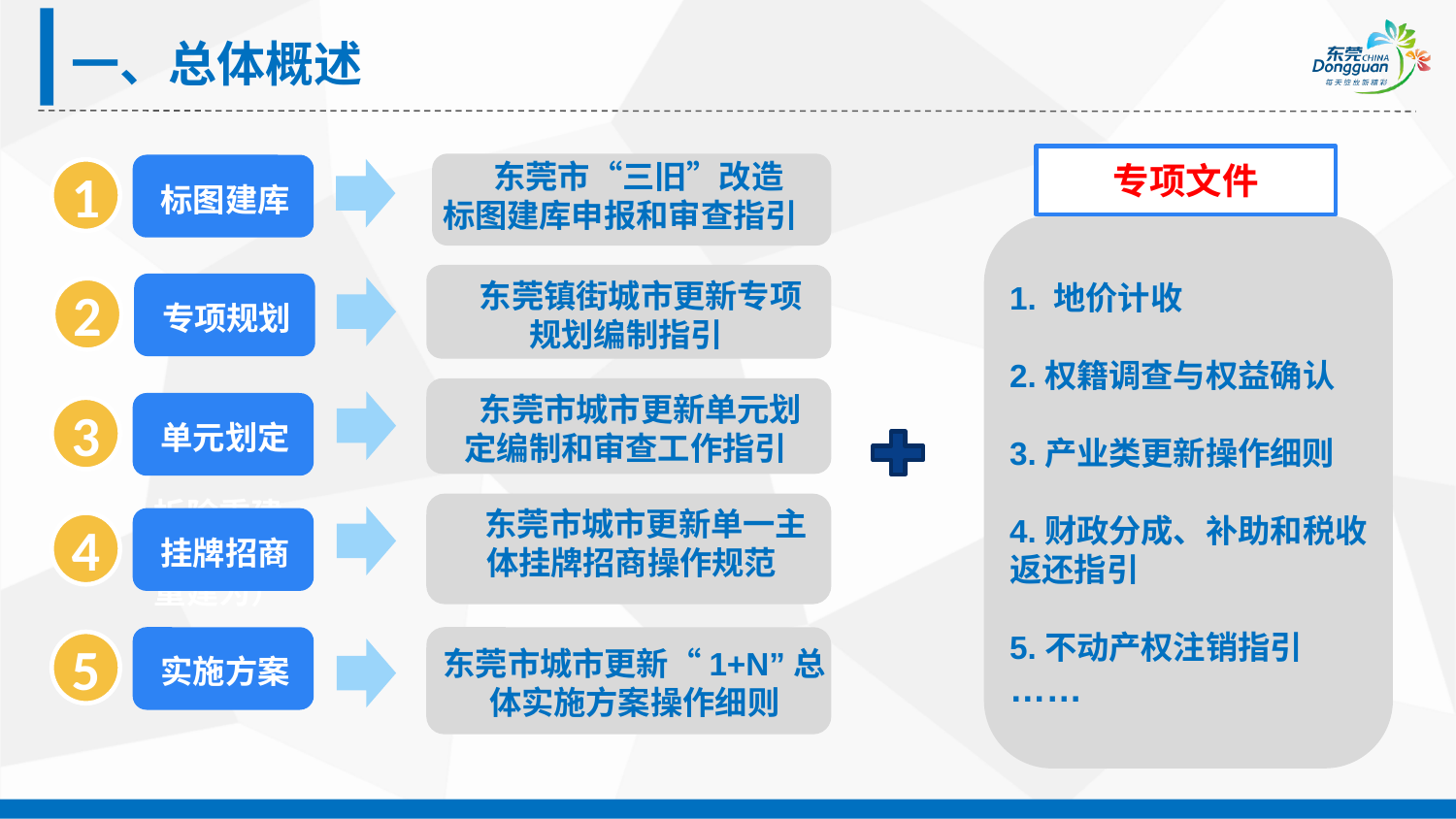

一、总体概述
    东莞市“三旧”改造标图建库申报和审查指引
专项文件

标图建库
）

1

1. 地价计收

2.权籍调查与权益确认

3.产业类更新操作细则

4.财政分成、补助和税收返还指引

5.不动产权注销指引
……
   东莞镇街城市更新专项规划编制指引

专项规划

2
   东莞市城市更新单元划定编制和审查工作指引

单元划定

3

   东莞市城市更新单一主体挂牌招商操作规范

挂牌招商
拆除重建和以拆除重建为）
4

东莞市城市更新“1+N”总体实施方案操作细则
实施方案

5